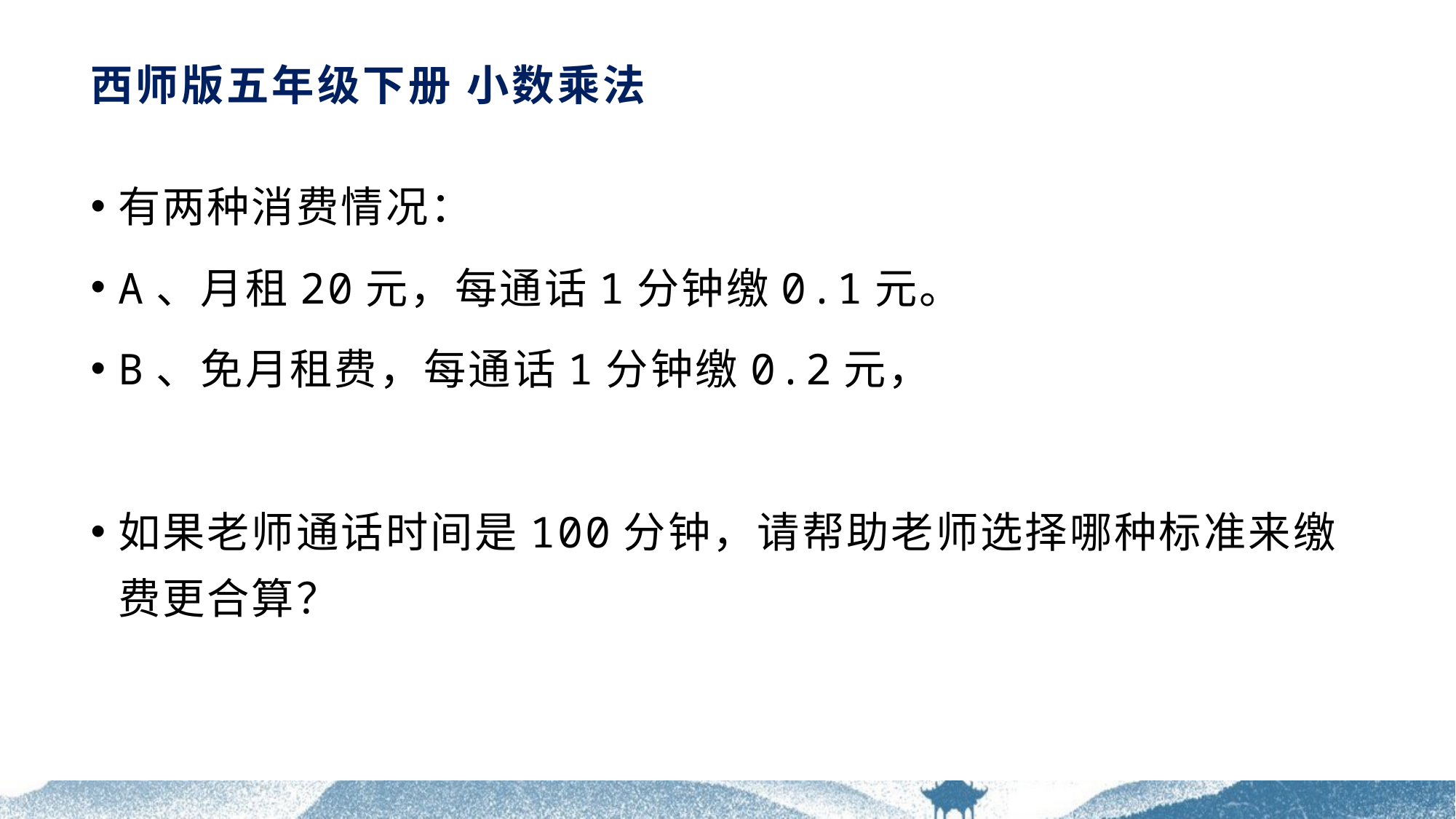

# 西师版五年级下册 小数乘法
有两种消费情况：
A、月租20元，每通话1分钟缴0.1元。
B、免月租费，每通话1分钟缴0.2元，

如果老师通话时间是100分钟，请帮助老师选择哪种标准来缴费更合算？